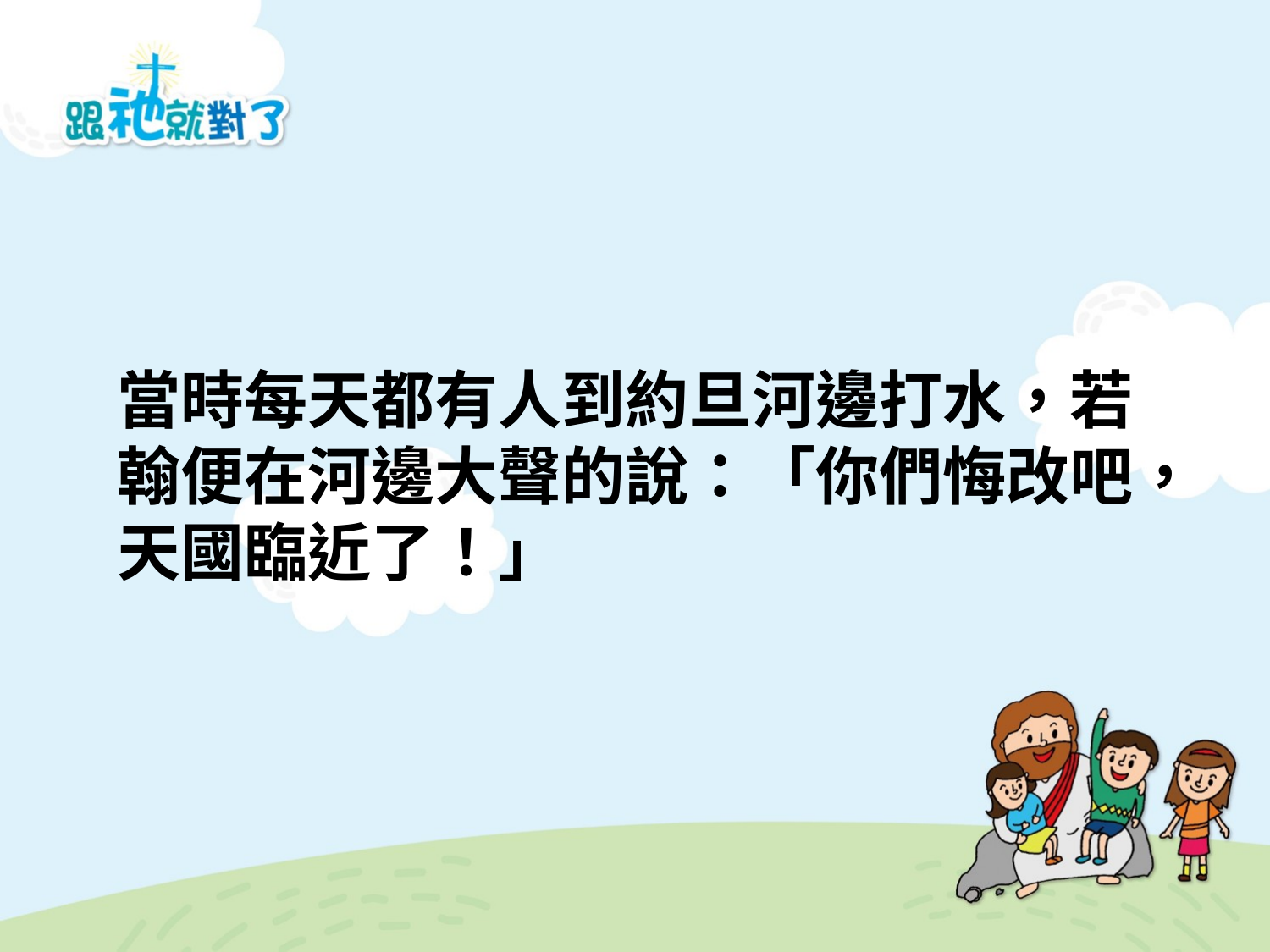

當時每天都有人到約旦河邊打水，若翰便在河邊大聲的說：「你們悔改吧，天國臨近了！」